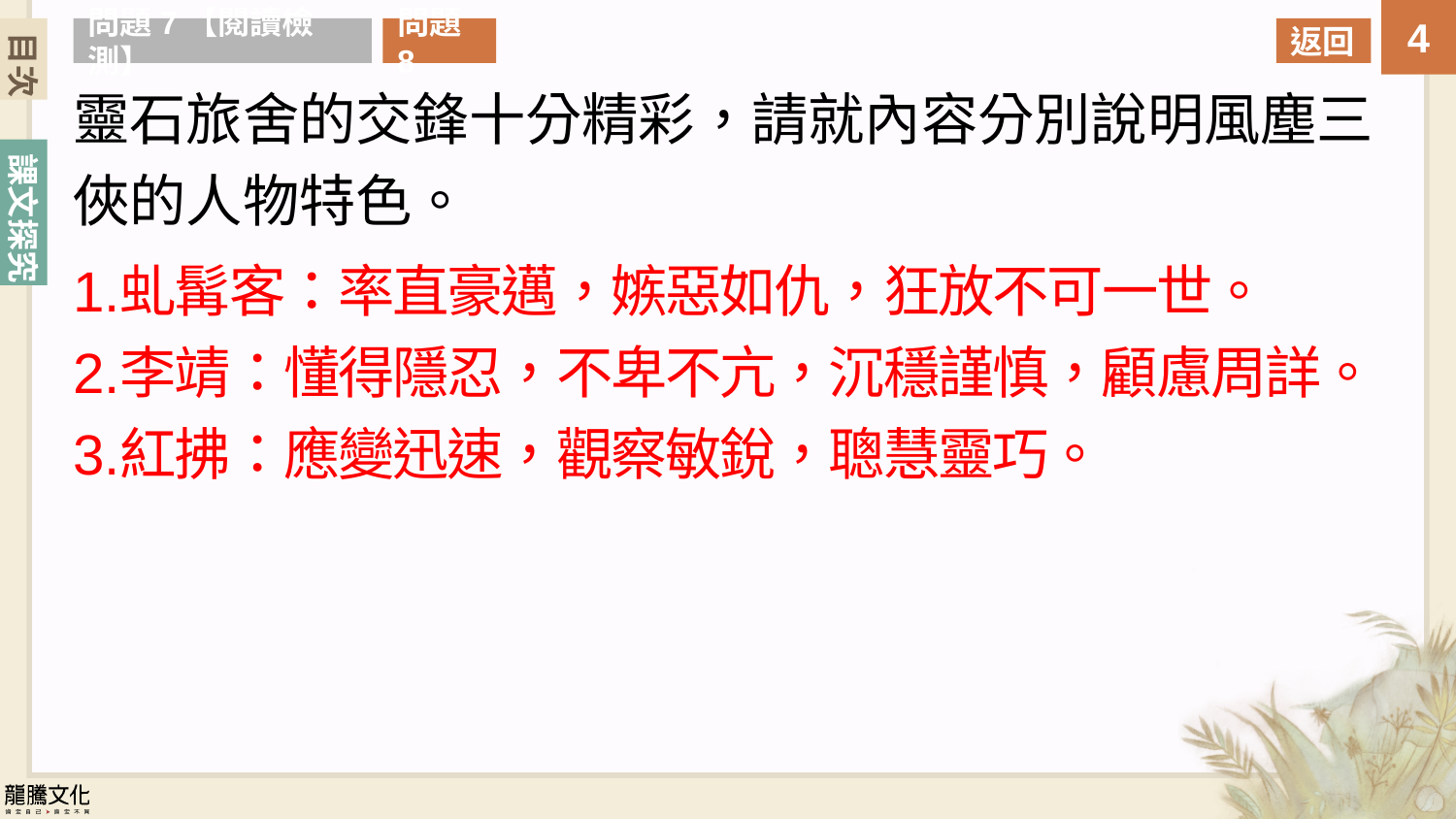

目次
問題7【閱讀檢測】
問題8
返回
靈石旅舍的交鋒十分精彩，請就內容分別說明風塵三俠的人物特色。
虬髯客：率直豪邁，嫉惡如仇，狂放不可一世。
李靖：懂得隱忍，不卑不亢，沉穩謹慎，顧慮周詳。
紅拂：應變迅速，觀察敏銳，聰慧靈巧。